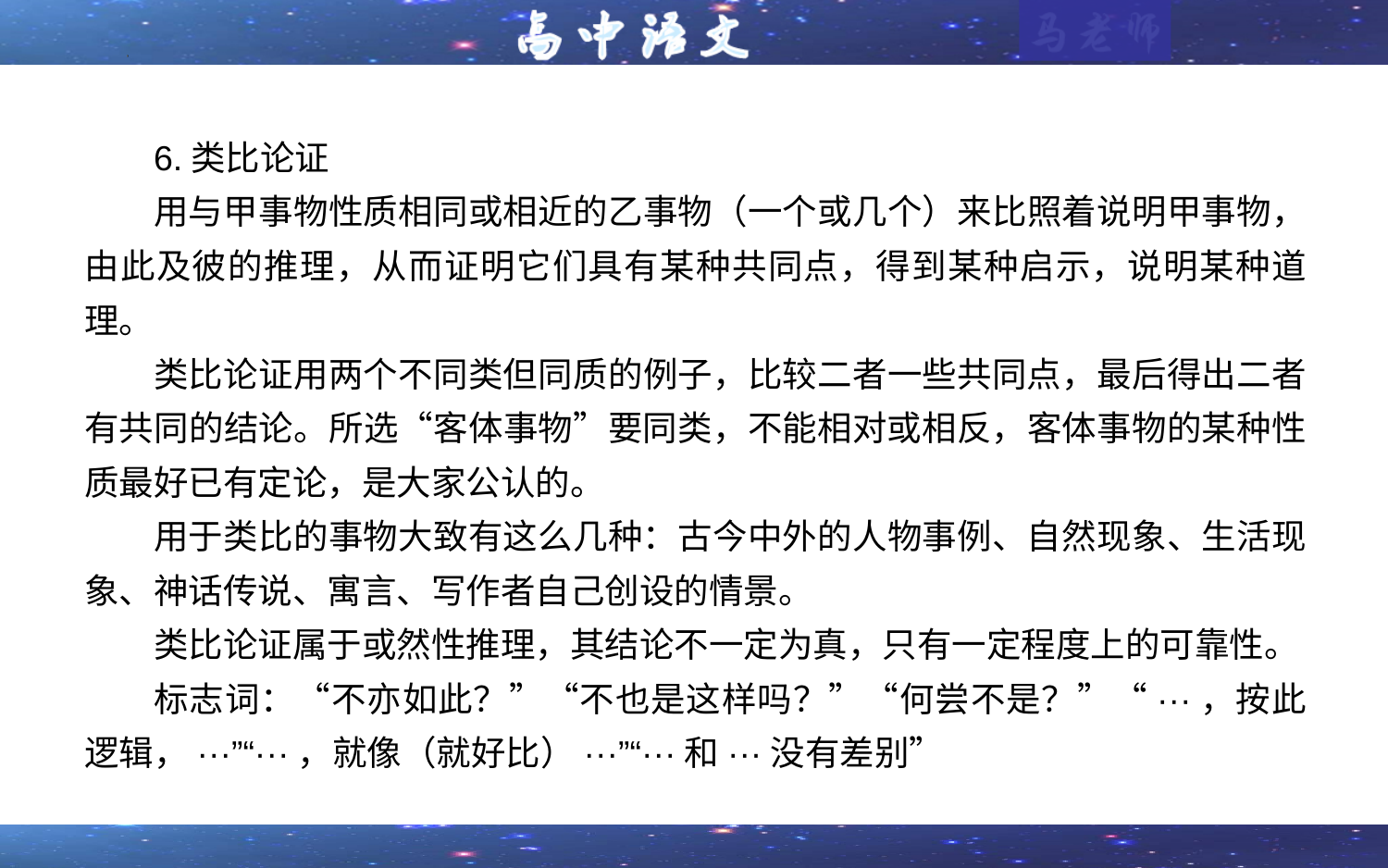

6.类比论证
用与甲事物性质相同或相近的乙事物（一个或几个）来比照着说明甲事物，由此及彼的推理，从而证明它们具有某种共同点，得到某种启示，说明某种道理。
类比论证用两个不同类但同质的例子，比较二者一些共同点，最后得出二者有共同的结论。所选“客体事物”要同类，不能相对或相反，客体事物的某种性质最好已有定论，是大家公认的。
用于类比的事物大致有这么几种：古今中外的人物事例、自然现象、生活现象、神话传说、寓言、写作者自己创设的情景。
类比论证属于或然性推理，其结论不一定为真，只有一定程度上的可靠性。
标志词：“不亦如此？”“不也是这样吗？”“何尝不是？”“···，按此逻辑，···”“···，就像（就好比）···”“···和···没有差别”